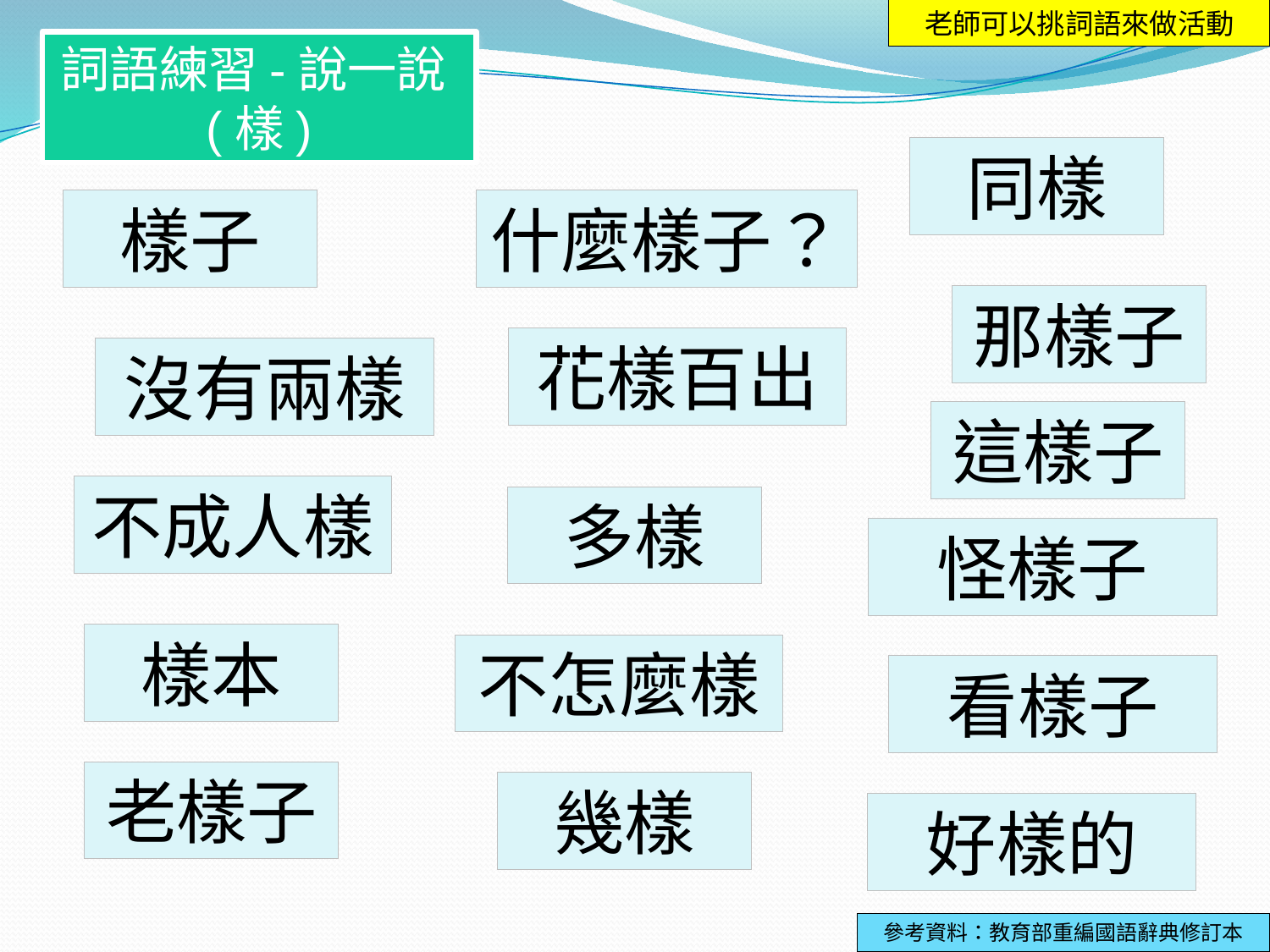

老師可以挑詞語來做活動
詞語練習-說一說(樣)
同樣
樣子
什麼樣子？
那樣子
花樣百出
沒有兩樣
這樣子
不成人樣
多樣
怪樣子
樣本
不怎麼樣
看樣子
老樣子
幾樣
好樣的
參考資料：教育部重編國語辭典修訂本